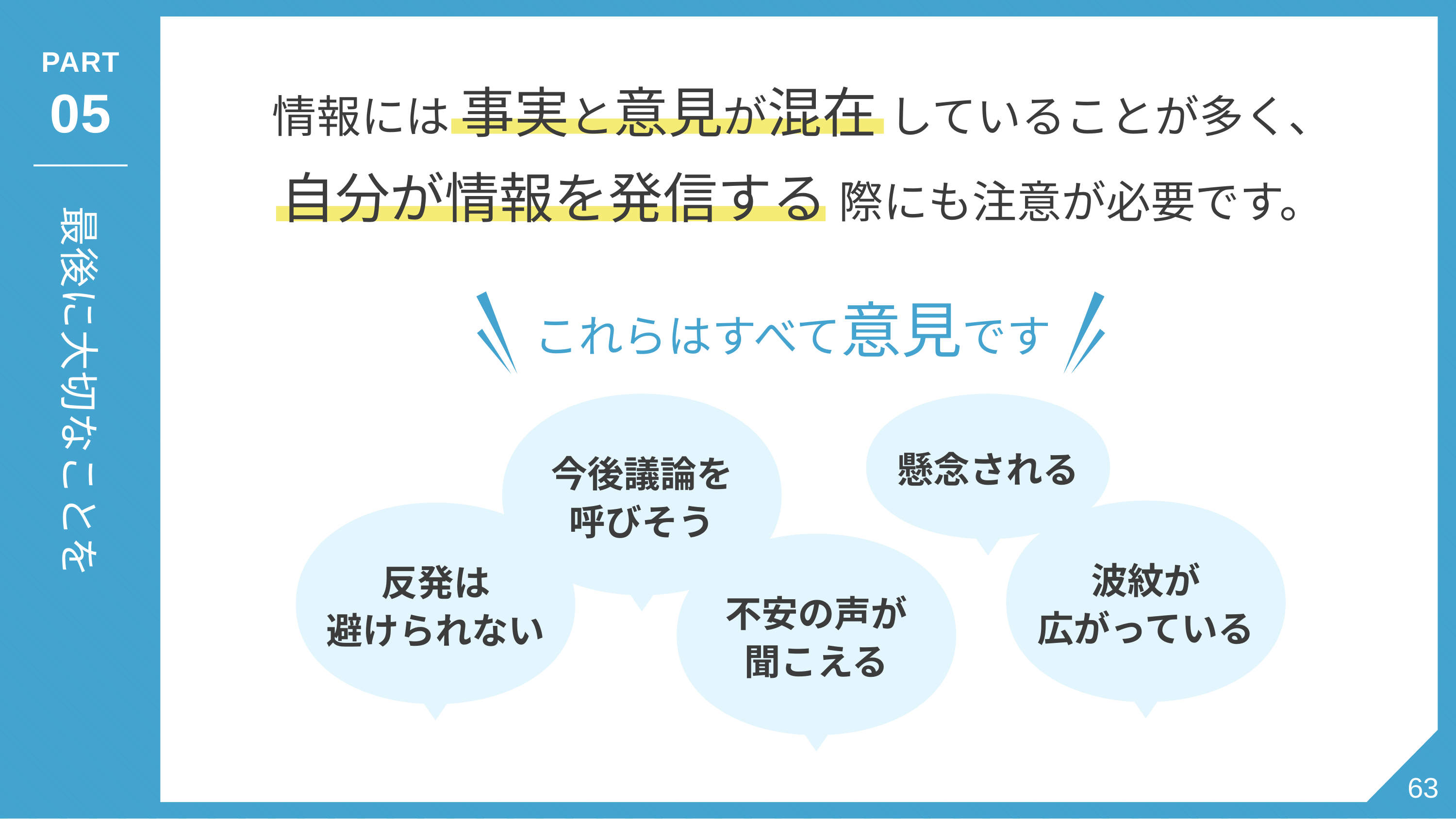

PART
05
最後に大切なことを
情報には 事実と意見が混在 していることが多く、
自分が情報を発信する 際にも注意が必要です。

これらはすべて意見です
今後議論を
呼びそう

懸念される

波紋が
広がっている

反発は
避けられない

不安の声が
聞こえる

63